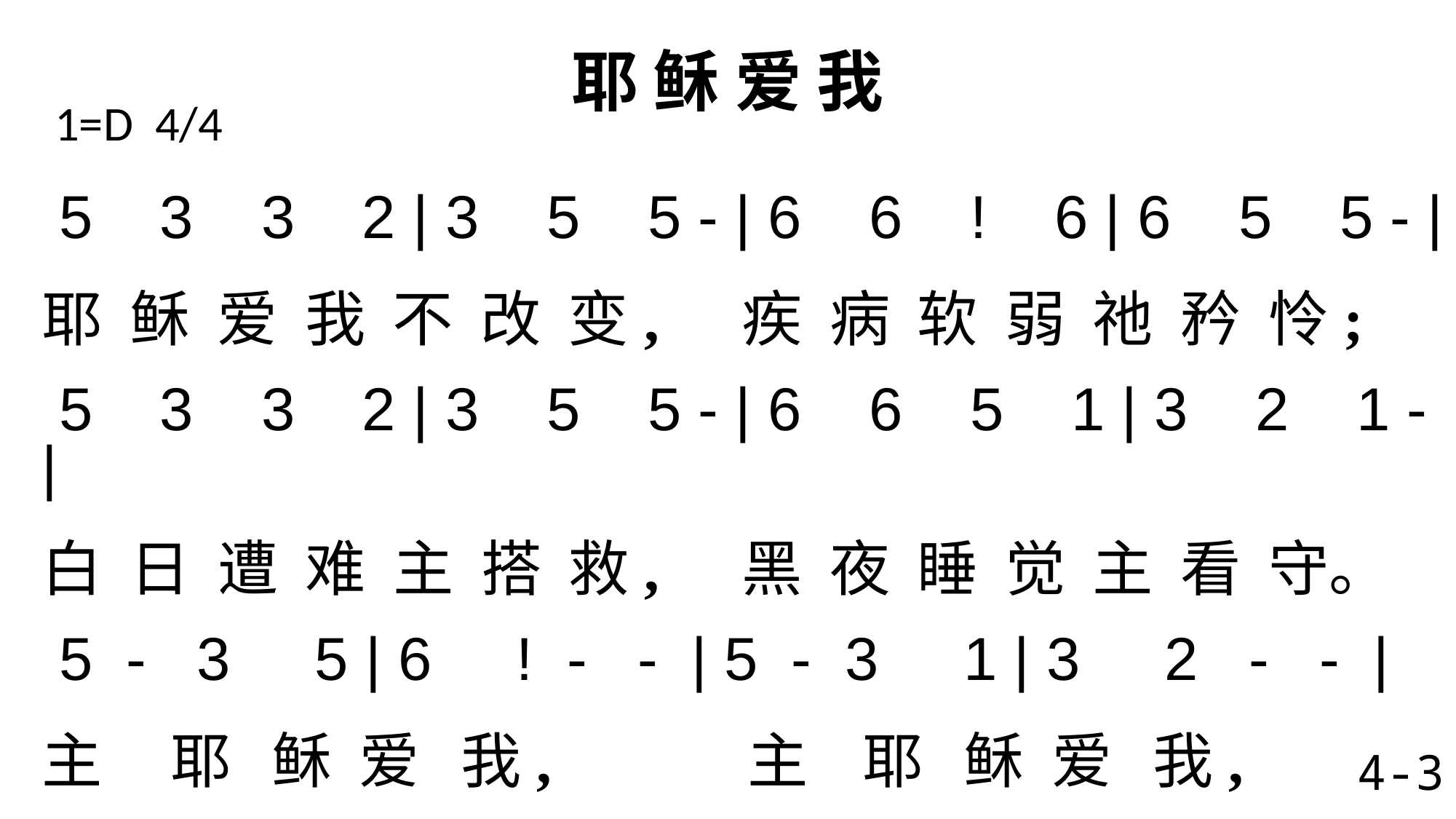

# 耶 稣 爱 我
1=D  4/4
 5    3    3    2 | 3    5    5 - | 6    6    !    6 | 6    5    5 - |
耶  稣  爱  我  不  改  变,    疾  病  软  弱  祂  矜  怜;
 5    3    3    2 | 3    5    5 - | 6    6    5    1 | 3    2    1 - |
白  日  遭  难  主  搭  救,    黑  夜  睡  觉  主  看  守。
 5  -   3     5 | 6     !  -   -  | 5  -  3     1 | 3     2   -   -  |
主     耶   稣  爱   我,            主    耶   稣  爱   我,
 5  -   3     5 | 6     !   -   6 | 5    1    39  w | 1  -   -   -  \
主     耶   稣  爱   我,     有  圣  书  告  诉  我。
4-3